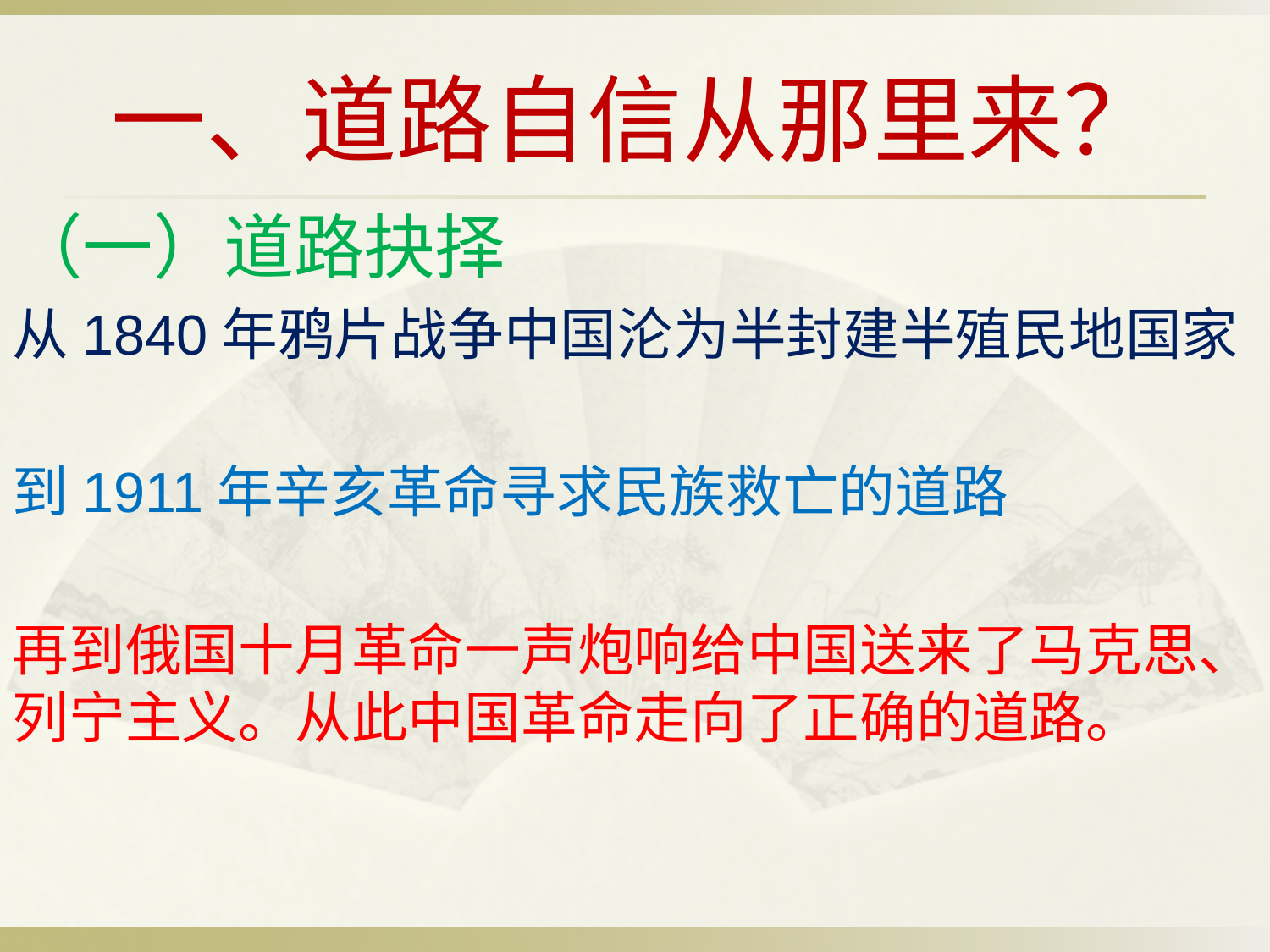

# 一、道路自信从那里来？
（一）道路抉择
从1840年鸦片战争中国沦为半封建半殖民地国家

到1911年辛亥革命寻求民族救亡的道路

再到俄国十月革命一声炮响给中国送来了马克思、列宁主义。从此中国革命走向了正确的道路。